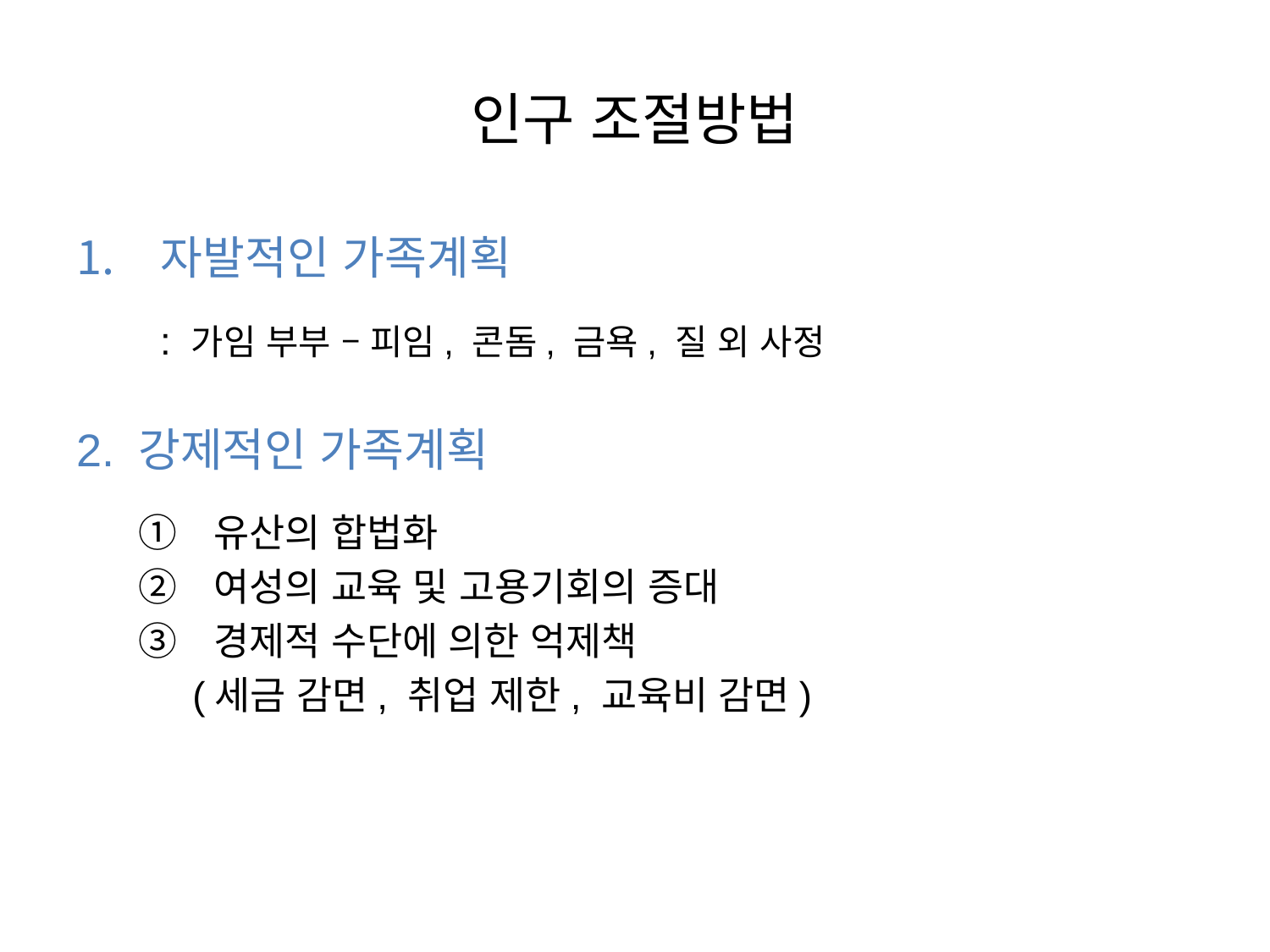

# 인구 조절방법
자발적인 가족계획

  : 가임 부부 – 피임, 콘돔, 금욕, 질 외 사정

2. 강제적인 가족계획

유산의 합법화
여성의 교육 및 고용기회의 증대
경제적 수단에 의한 억제책
     (세금 감면, 취업 제한, 교육비 감면)